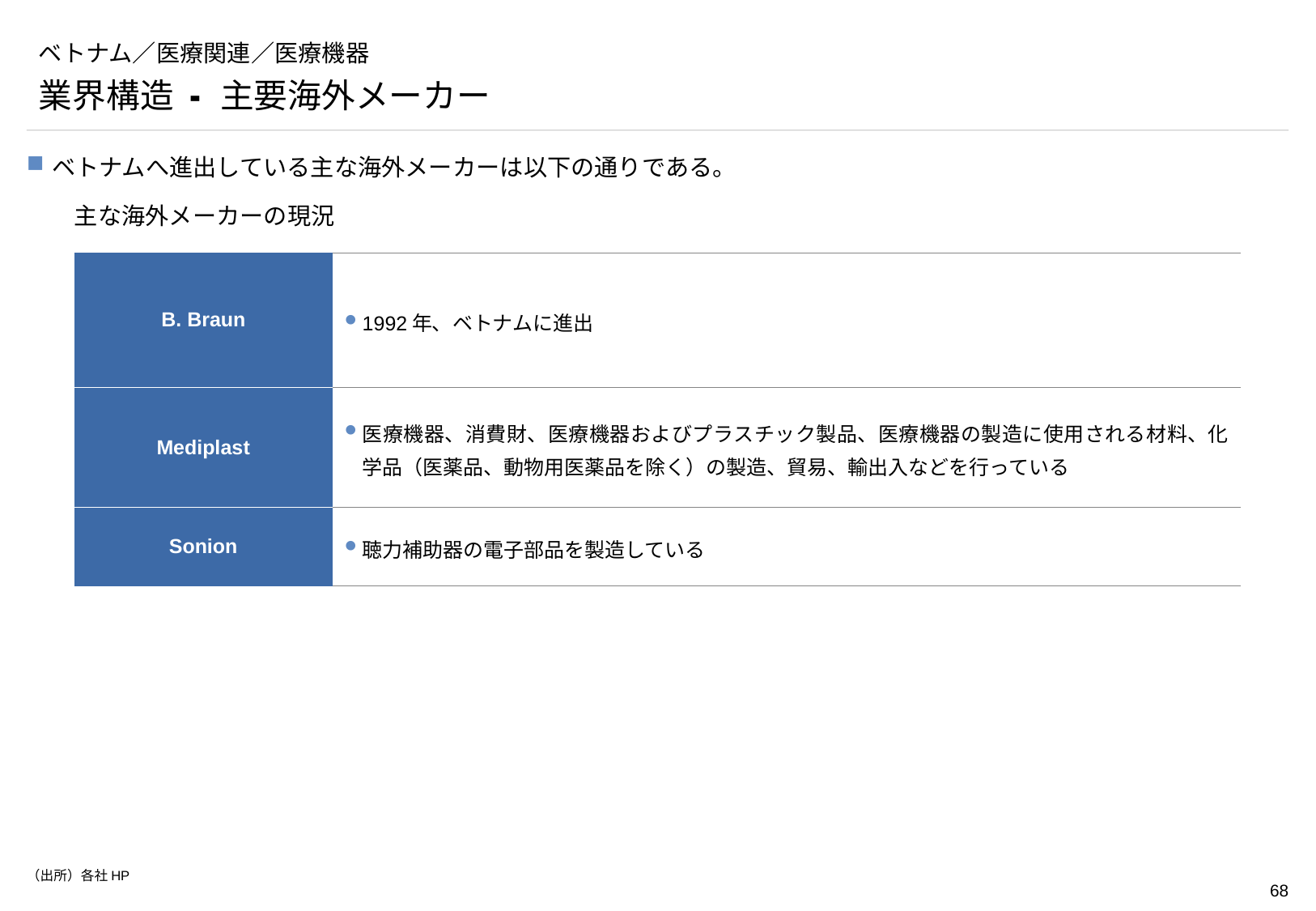

# ベトナム／医療関連／医療機器
業界構造 - 主要海外メーカー
ベトナムへ進出している主な海外メーカーは以下の通りである。
主な海外メーカーの現況
| B. Braun | 1992年、ベトナムに進出 |
| --- | --- |
| Mediplast | 医療機器、消費財、医療機器およびプラスチック製品、医療機器の製造に使用される材料、化学品（医薬品、動物用医薬品を除く）の製造、貿易、輸出入などを行っている |
| Sonion | 聴力補助器の電子部品を製造している |
（出所）各社HP